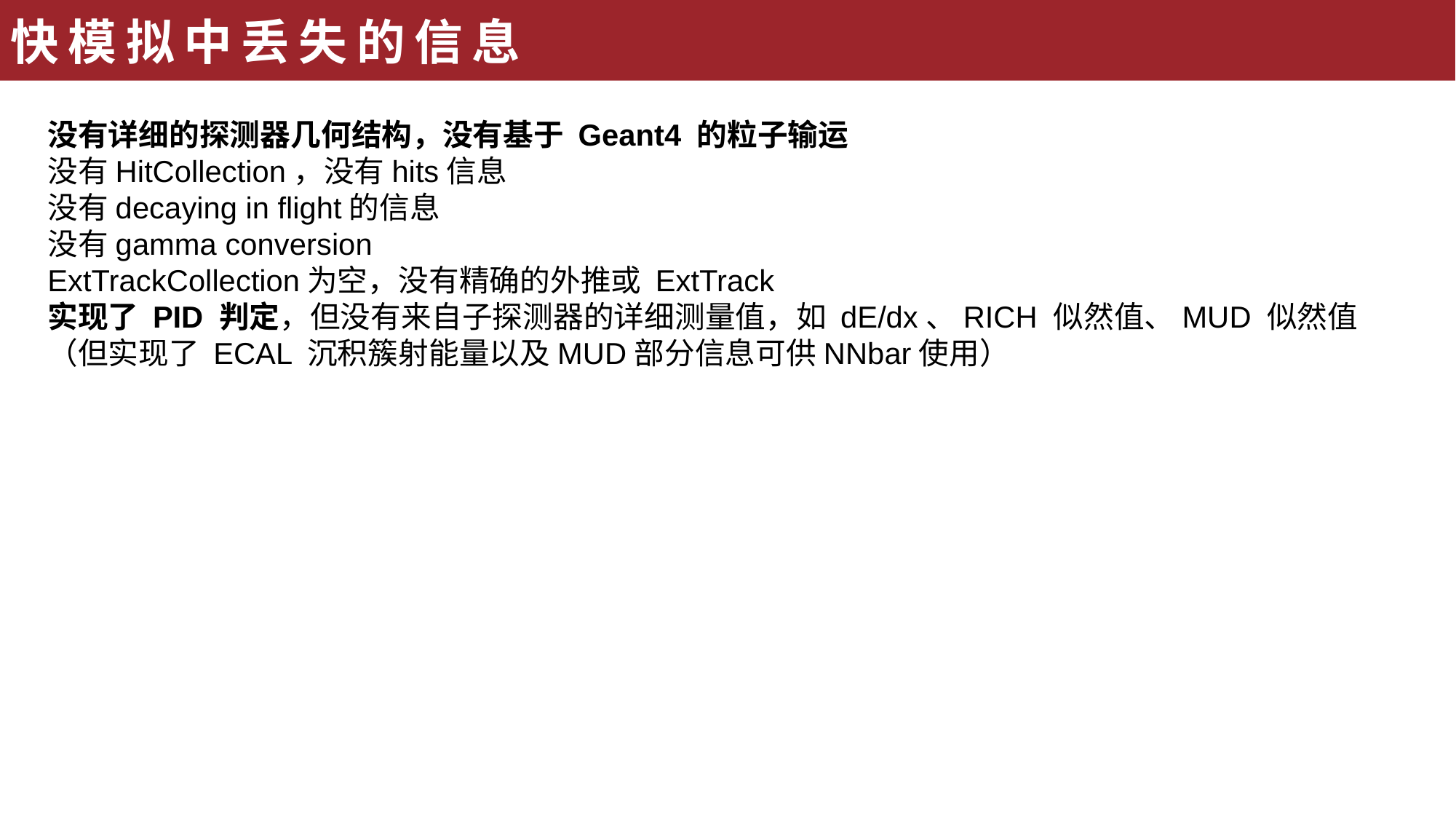

快模拟中丢失的信息
没有详细的探测器几何结构，没有基于 Geant4 的粒子输运
没有HitCollection，没有hits信息
没有decaying in flight的信息
没有gamma conversion
ExtTrackCollection为空，没有精确的外推或 ExtTrack
实现了 PID 判定，但没有来自子探测器的详细测量值，如 dE/dx、RICH 似然值、MUD 似然值（但实现了 ECAL 沉积簇射能量以及MUD部分信息可供NNbar使用）

8